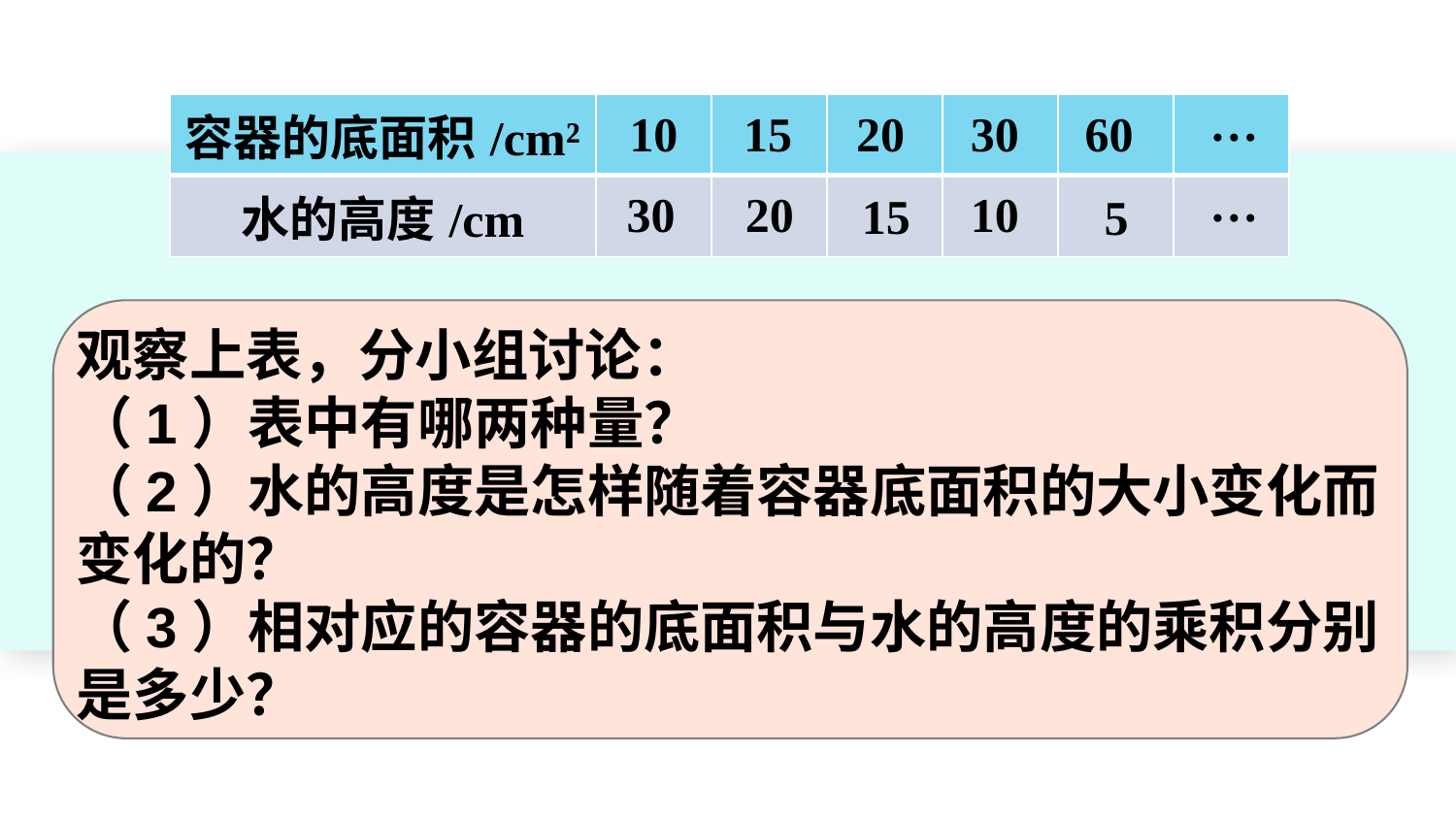

…
| 容器的底面积/cm² |  |  |  |  |  |  |
| --- | --- | --- | --- | --- | --- | --- |
| 水的高度/cm |  |  |  |  |  |  |
10
15
20
30
60
…
30
20
10
15
5

观察上表，分小组讨论：（1）表中有哪两种量？（2）水的高度是怎样随着容器底面积的大小变化而变化的？（3）相对应的容器的底面积与水的高度的乘积分别是多少？